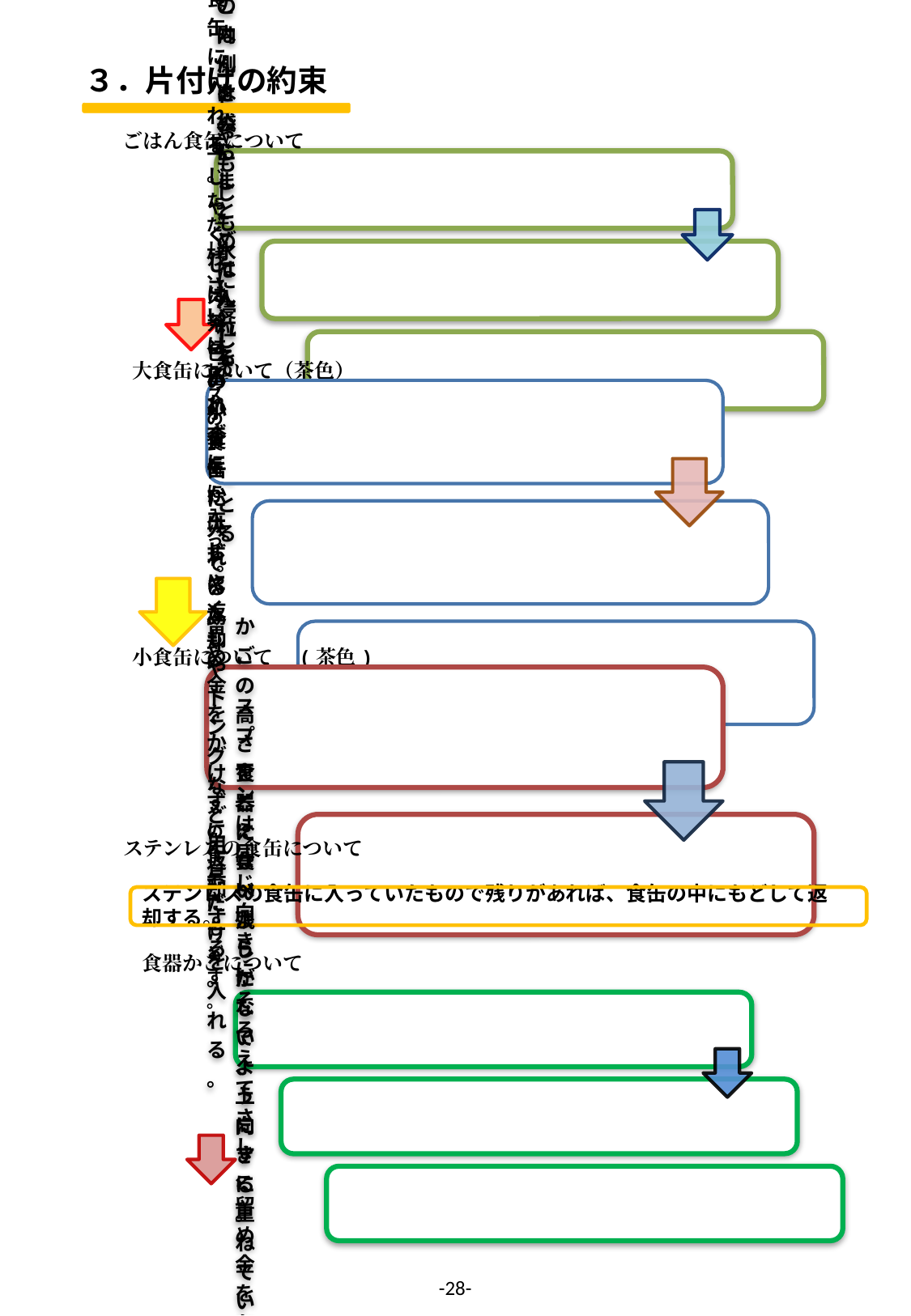

３．片付けの約束

ごはん食缶について

大食缶について（茶色）

小食缶について　(茶色)

ステンレスの食缶について
ステンレスの食缶に入っていたもので残りがあれば、食缶の中にもどして返却する。

食器かごについて

-28-